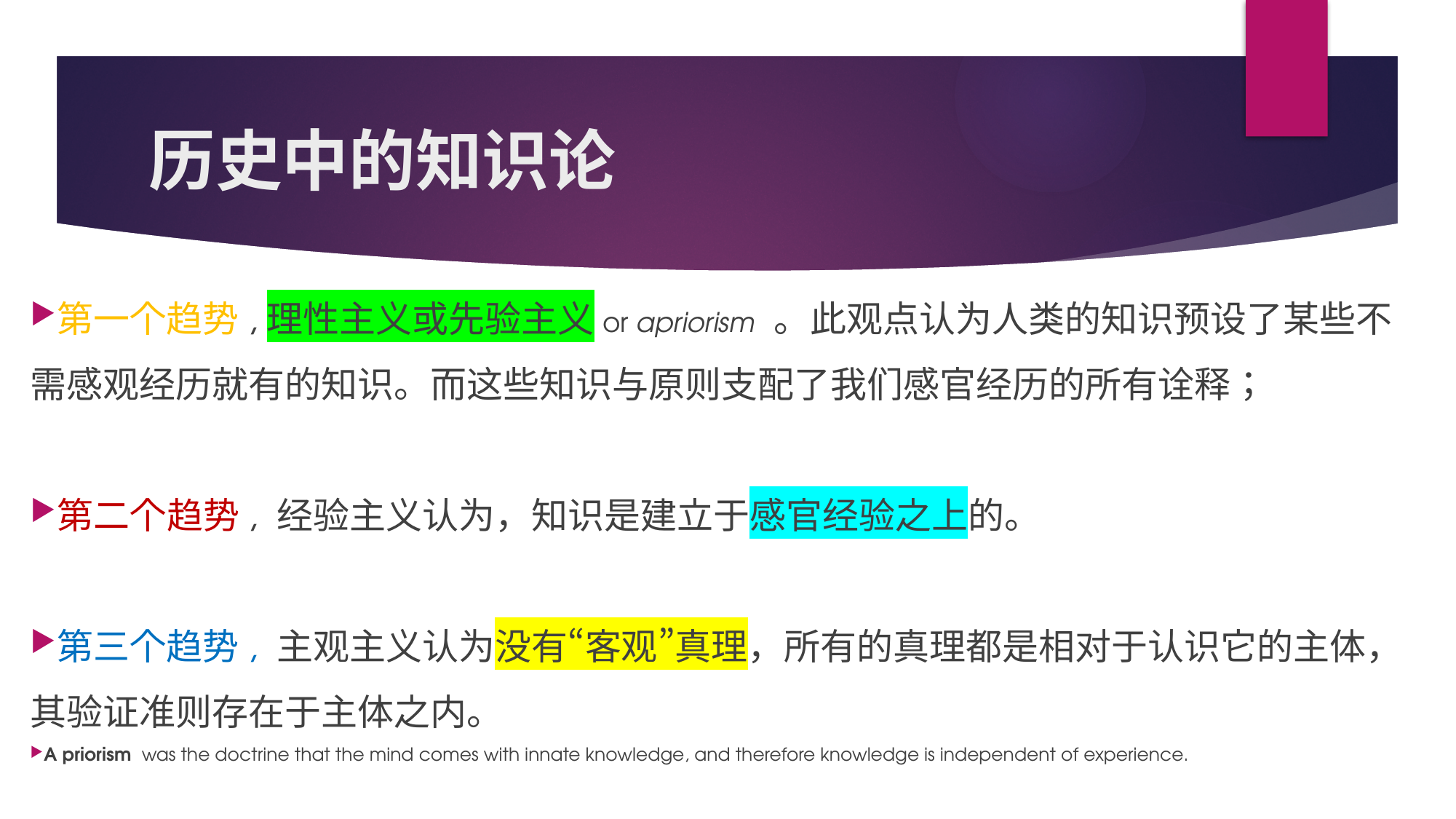

# 历史中的知识论
第一个趋势,理性主义或先验主义or apriorism 。此观点认为人类的知识预设了某些不需感观经历就有的知识。而这些知识与原则支配了我们感官经历的所有诠释；

第二个趋势, 经验主义认为，知识是建立于感官经验之上的。

第三个趋势, 主观主义认为没有“客观”真理，所有的真理都是相对于认识它的主体，其验证准则存在于主体之内。
A priorism  was the doctrine that the mind comes with innate knowledge, and therefore knowledge is independent of experience.